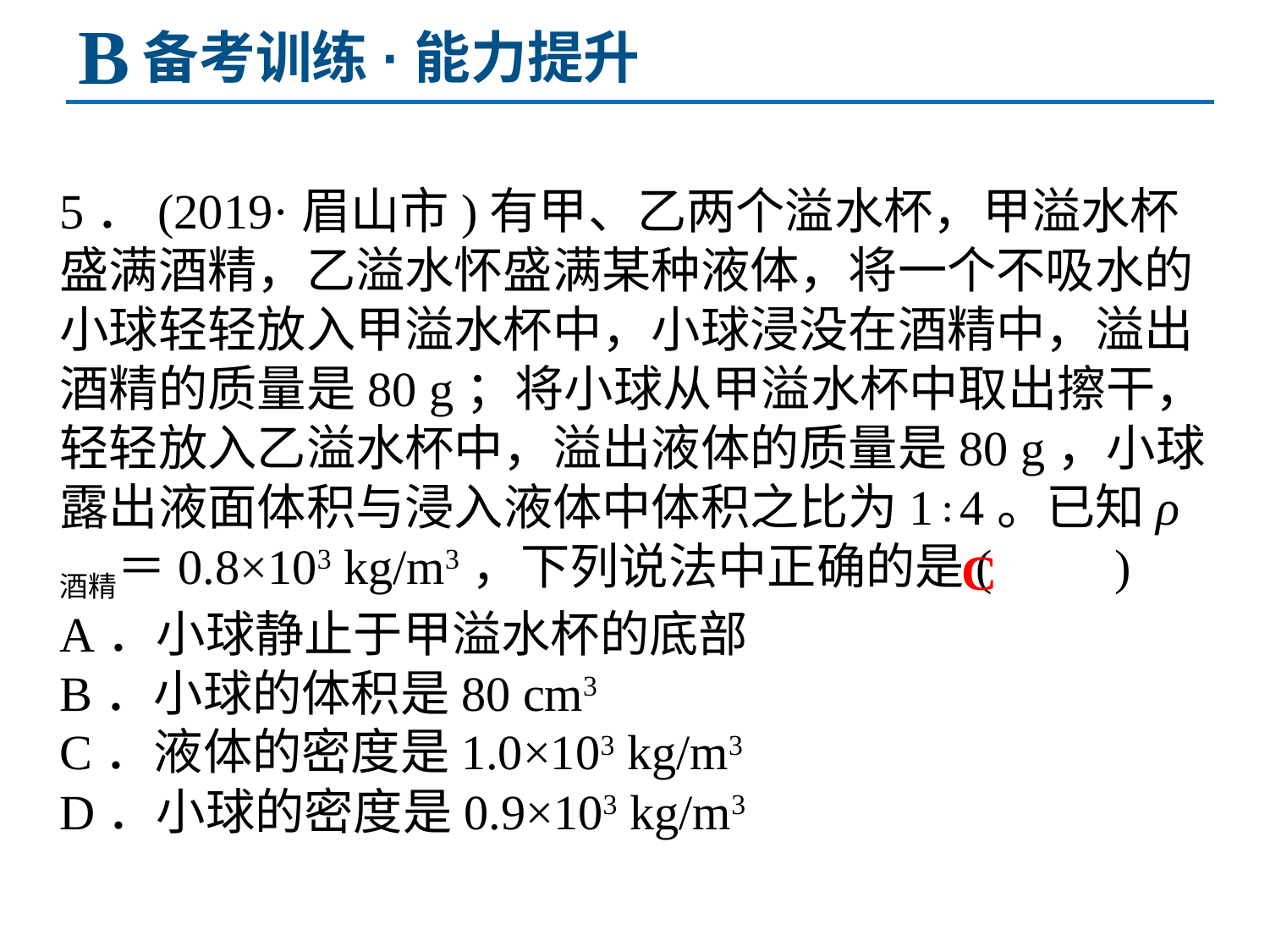

B
备考训练·能力提升
5．(2019·眉山市)有甲、乙两个溢水杯，甲溢水杯盛满酒精，乙溢水怀盛满某种液体，将一个不吸水的小球轻轻放入甲溢水杯中，小球浸没在酒精中，溢出酒精的质量是80 g；将小球从甲溢水杯中取出擦干，轻轻放入乙溢水杯中，溢出液体的质量是80 g，小球露出液面体积与浸入液体中体积之比为1∶4。已知ρ酒精＝0.8×103 kg/m3，下列说法中正确的是(　　)
A．小球静止于甲溢水杯的底部
B．小球的体积是80 cm3
C．液体的密度是1.0×103 kg/m3
D．小球的密度是0.9×103 kg/m3
C